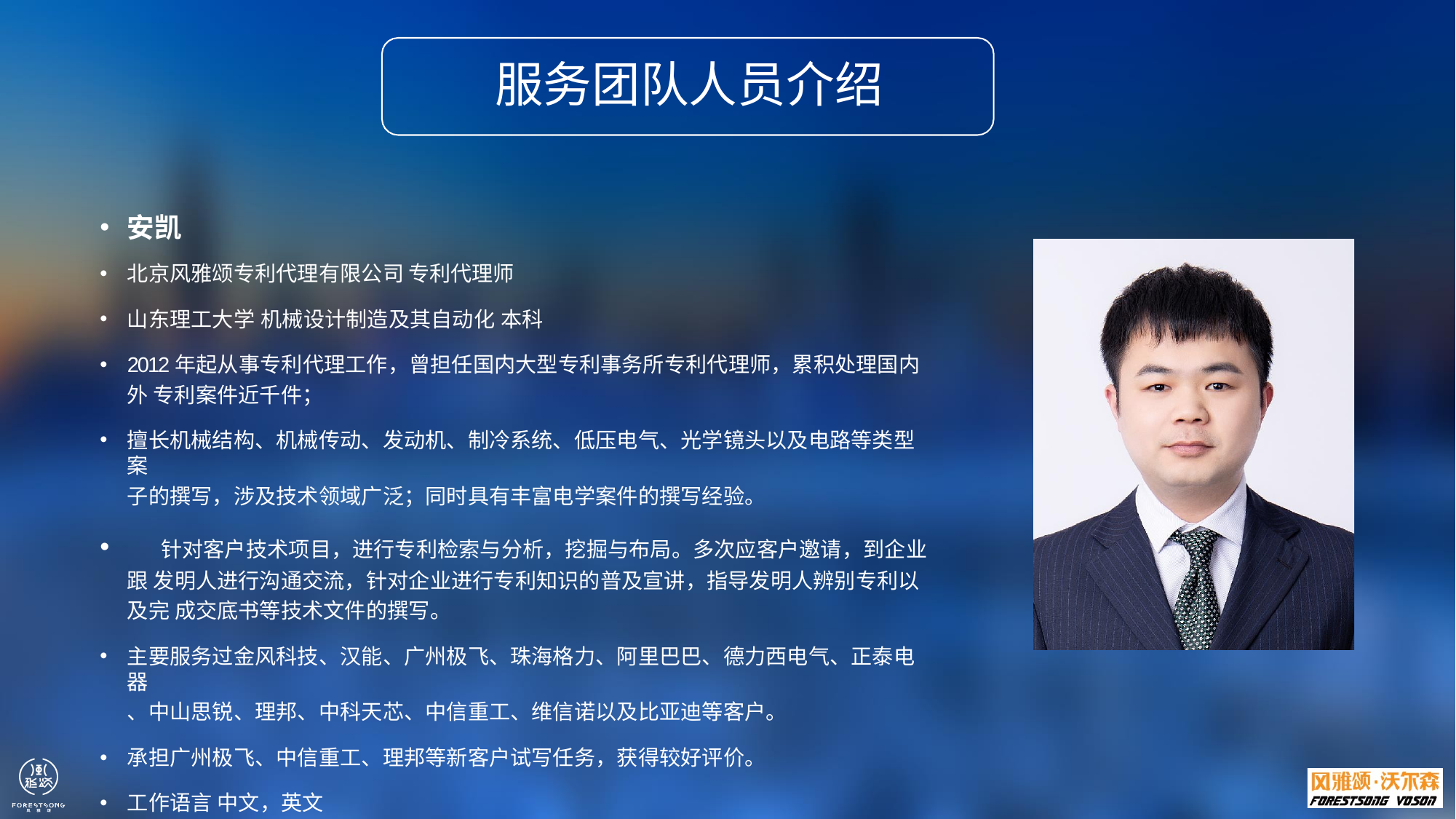

# 服务团队人员介绍
安凯
北京风雅颂专利代理有限公司专利代理师
山东理工大学 机械设计制造及其自动化 本科
2012年起从事专利代理工作，曾担任国内大型专利事务所专利代理师，累积处理国内外 专利案件近千件；
擅长机械结构、机械传动、发动机、制冷系统、低压电气、光学镜头以及电路等类型案
子的撰写，涉及技术领域广泛；同时具有丰富电学案件的撰写经验。
	针对客户技术项目，进行专利检索与分析，挖掘与布局。多次应客户邀请，到企业跟 发明人进行沟通交流，针对企业进行专利知识的普及宣讲，指导发明人辨别专利以及完 成交底书等技术文件的撰写。
主要服务过金风科技、汉能、广州极飞、珠海格力、阿里巴巴、德力西电气、正泰电器
、中山思锐、理邦、中科天芯、中信重工、维信诺以及比亚迪等客户。
承担广州极飞、中信重工、理邦等新客户试写任务，获得较好评价。
工作语言 中文，英文